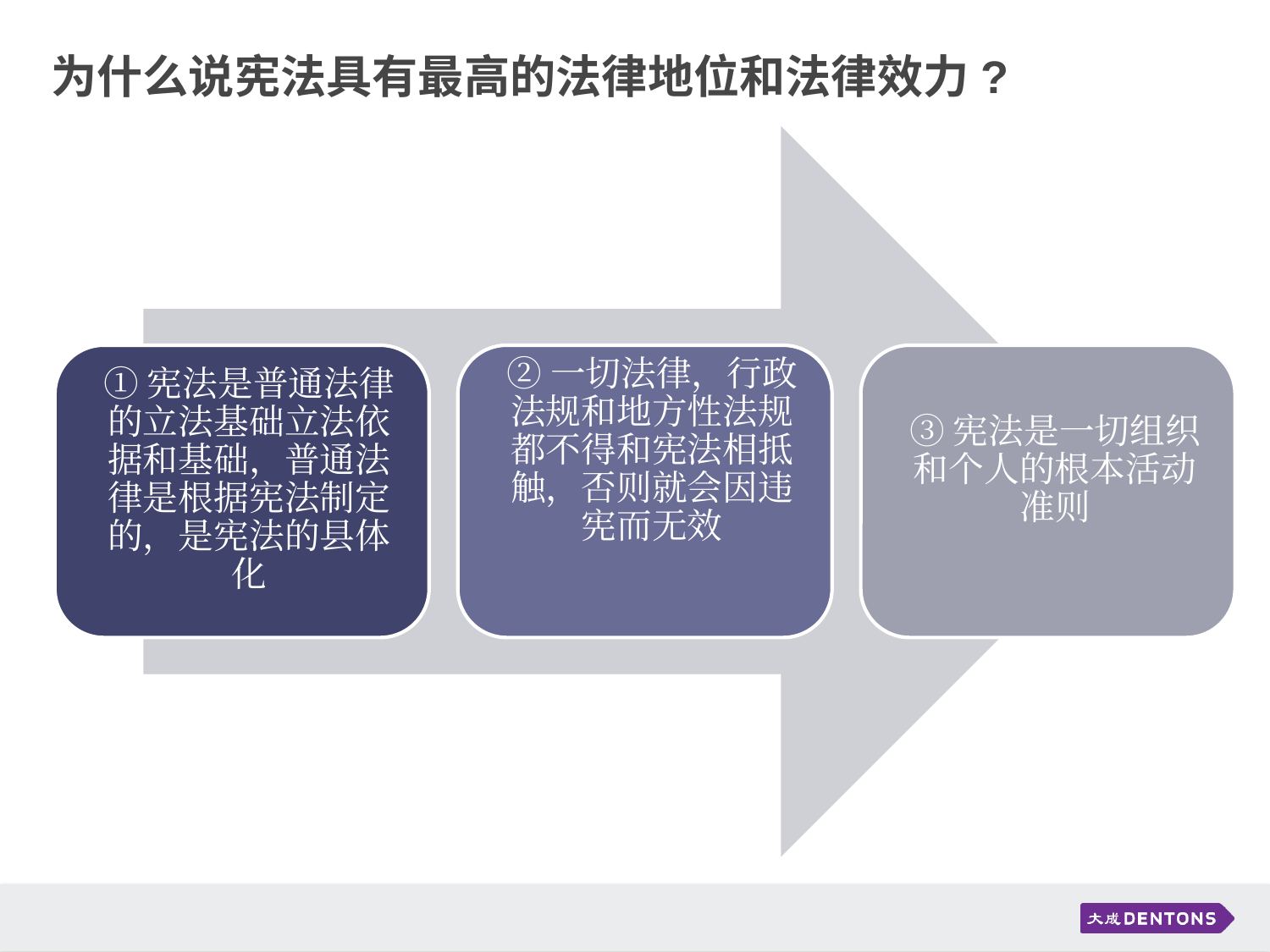

# 为什么说宪法具有最高的法律地位和法律效力?

①宪法是普通法律的立法基础立法依据和基础，普通法律是根据宪法制定的，是宪法的县体化
②一切法律，行政法规和地方性法规都不得和宪法相抵触，否则就会因违宪而无效
③宪法是一切组织和个人的根本活动准则